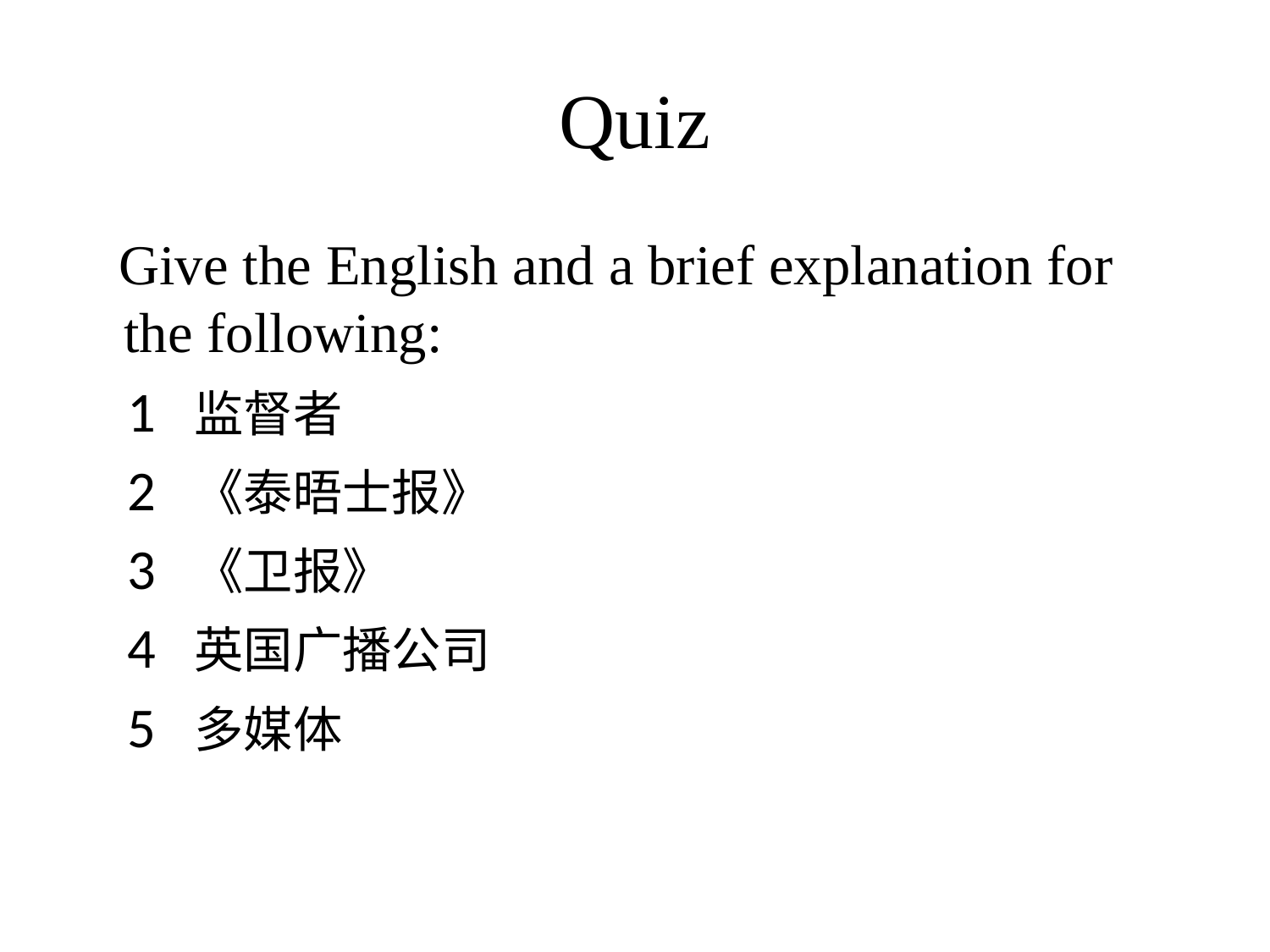

# Quiz
   Give the English and a brief explanation for the following:
    1  监督者
    2  《泰晤士报》
    3  《卫报》
    4  英国广播公司
    5  多媒体